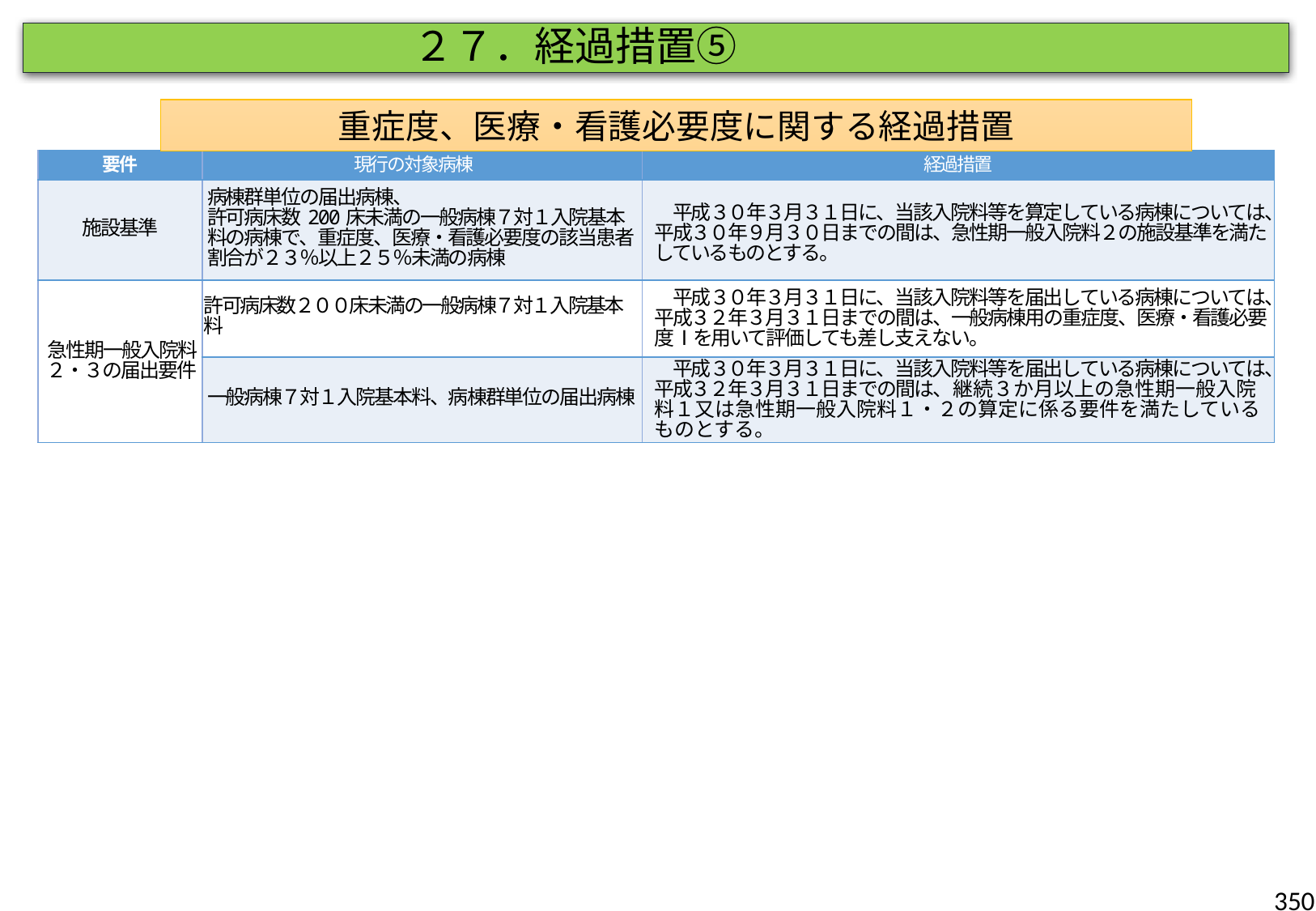

２７．経過措置⑤
重症度、医療・看護必要度に関する経過措置
| 要件 | 現行の対象病棟 | 経過措置 |
| --- | --- | --- |
| 施設基準 | 病棟群単位の届出病棟、 許可病床数200床未満の一般病棟７対１入院基本料の病棟で、重症度、医療・看護必要度の該当患者割合が２３％以上２５％未満の病棟 | 平成３０年３月３１日に、当該入院料等を算定している病棟については、平成３０年９月３０日までの間は、急性期一般入院料２の施設基準を満たしているものとする。 |
| 急性期一般入院料２・３の届出要件 | 許可病床数２００床未満の一般病棟７対１入院基本料 | 平成３０年３月３１日に、当該入院料等を届出している病棟については、平成３２年３月３１日までの間は、一般病棟用の重症度、医療・看護必要度Ⅰを用いて評価しても差し支えない。 |
|  | 一般病棟７対１入院基本料、病棟群単位の届出病棟 | 平成３０年３月３１日に、当該入院料等を届出している病棟については、平成３２年３月３１日までの間は、継続３か月以上の急性期一般入院料１又は急性期一般入院料１・２の算定に係る要件を満たしているものとする。 |
350